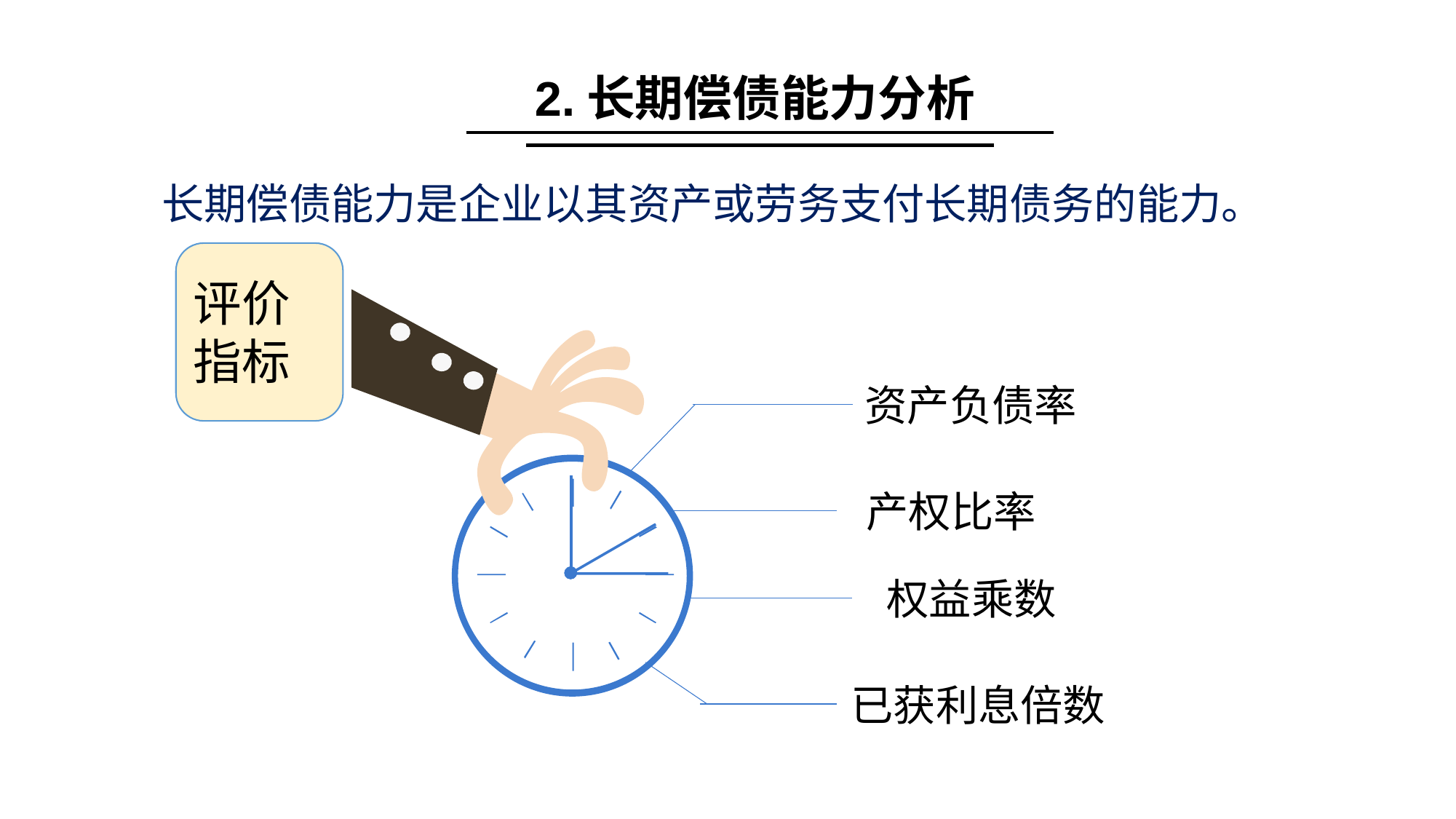

2.长期偿债能力分析
长期偿债能力是企业以其资产或劳务支付长期债务的能力。

评价
指标

资产负债率

产权比率
权益乘数
已获利息倍数